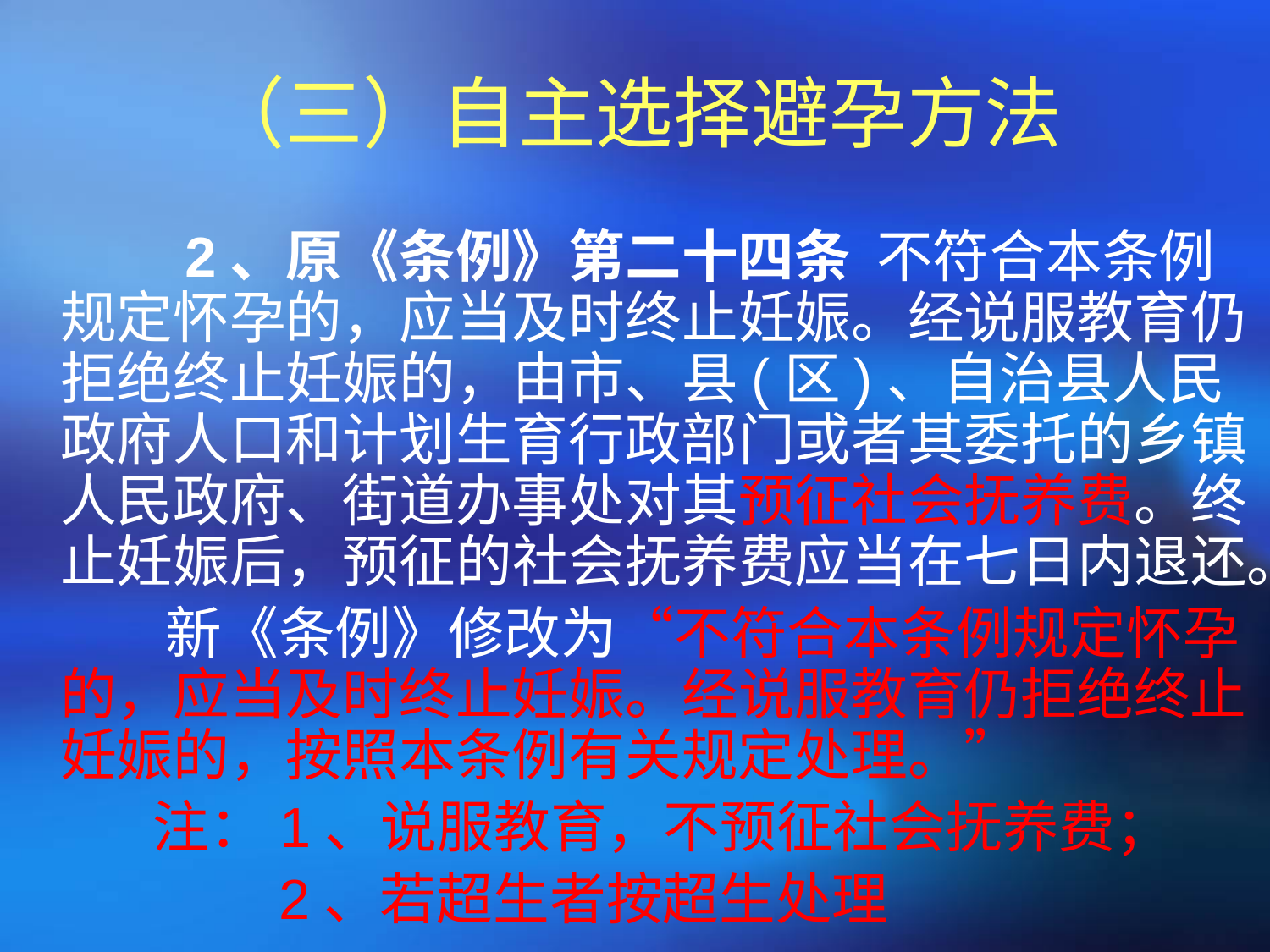

# （三）自主选择避孕方法
           2、原《条例》第二十四条  不符合本条例规定怀孕的，应当及时终止妊娠。经说服教育仍拒绝终止妊娠的，由市、县(区)、自治县人民政府人口和计划生育行政部门或者其委托的乡镇人民政府、街道办事处对其预征社会抚养费。终止妊娠后，预征的社会抚养费应当在七日内退还。
           新《条例》修改为“不符合本条例规定怀孕的，应当及时终止妊娠。经说服教育仍拒绝终止妊娠的，按照本条例有关规定处理。”
          注：1、说服教育，不预征社会抚养费；
                 2、若超生者按超生处理